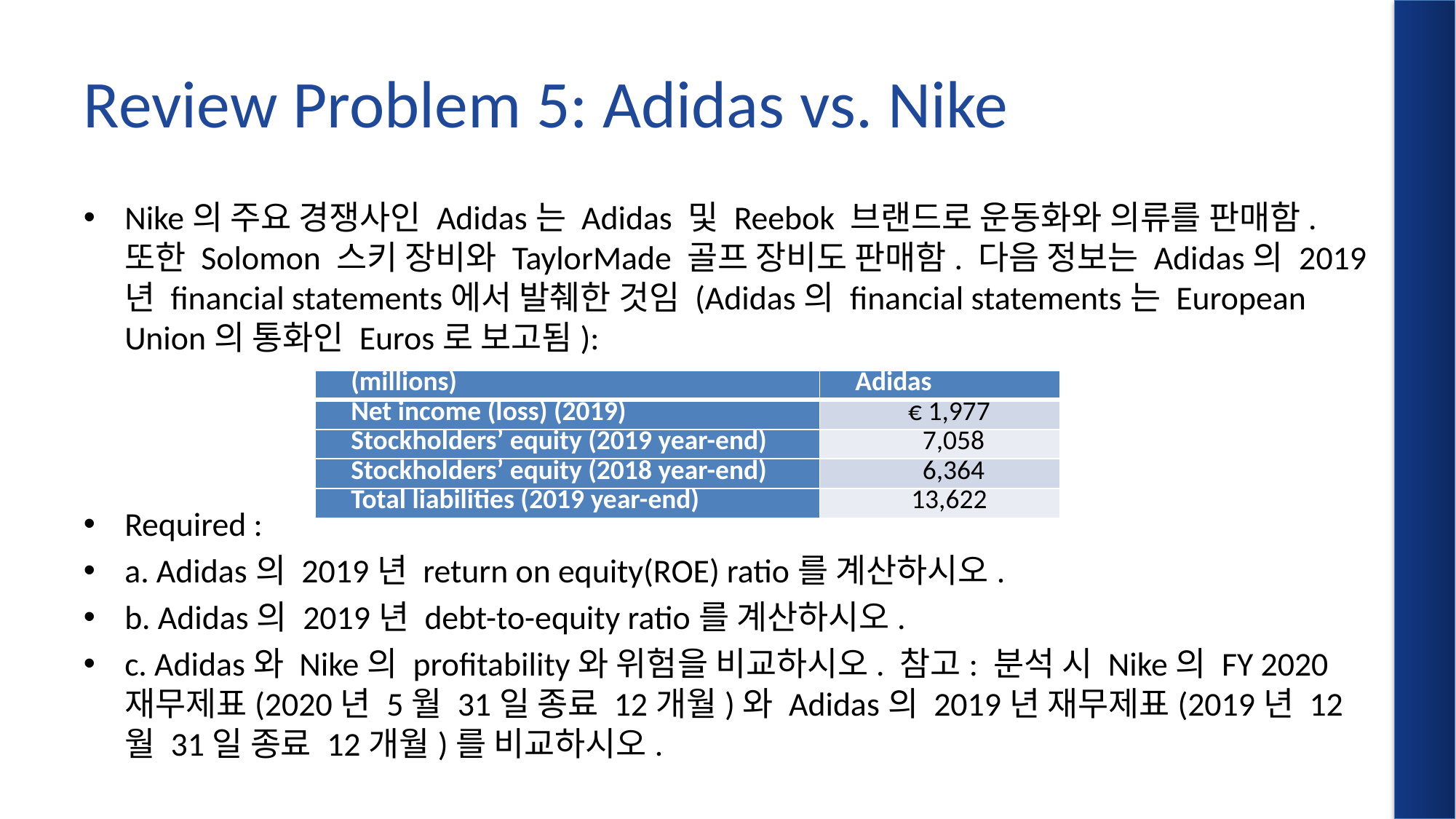

# Review Problem 5: Adidas vs. Nike
Nike의 주요 경쟁사인 Adidas는 Adidas 및 Reebok 브랜드로 운동화와 의류를 판매함. 또한 Solomon 스키 장비와 TaylorMade 골프 장비도 판매함. 다음 정보는 Adidas의 2019년 financial statements에서 발췌한 것임 (Adidas의 financial statements는 European Union의 통화인 Euros로 보고됨):

Required :
a. Adidas의 2019년 return on equity(ROE) ratio를 계산하시오.
b. Adidas의 2019년 debt-to-equity ratio를 계산하시오.
c. Adidas와 Nike의 profitability와 위험을 비교하시오. 참고: 분석 시 Nike의 FY 2020 재무제표(2020년 5월 31일 종료 12개월)와 Adidas의 2019년 재무제표(2019년 12월 31일 종료 12개월)를 비교하시오.

| (millions) | Adidas |
| --- | --- |
| Net income (loss) (2019) | € 1,977 |
| Stockholders’ equity (2019 year-end) | 7,058 |
| Stockholders’ equity (2018 year-end) | 6,364 |
| Total liabilities (2019 year-end) | 13,622 |